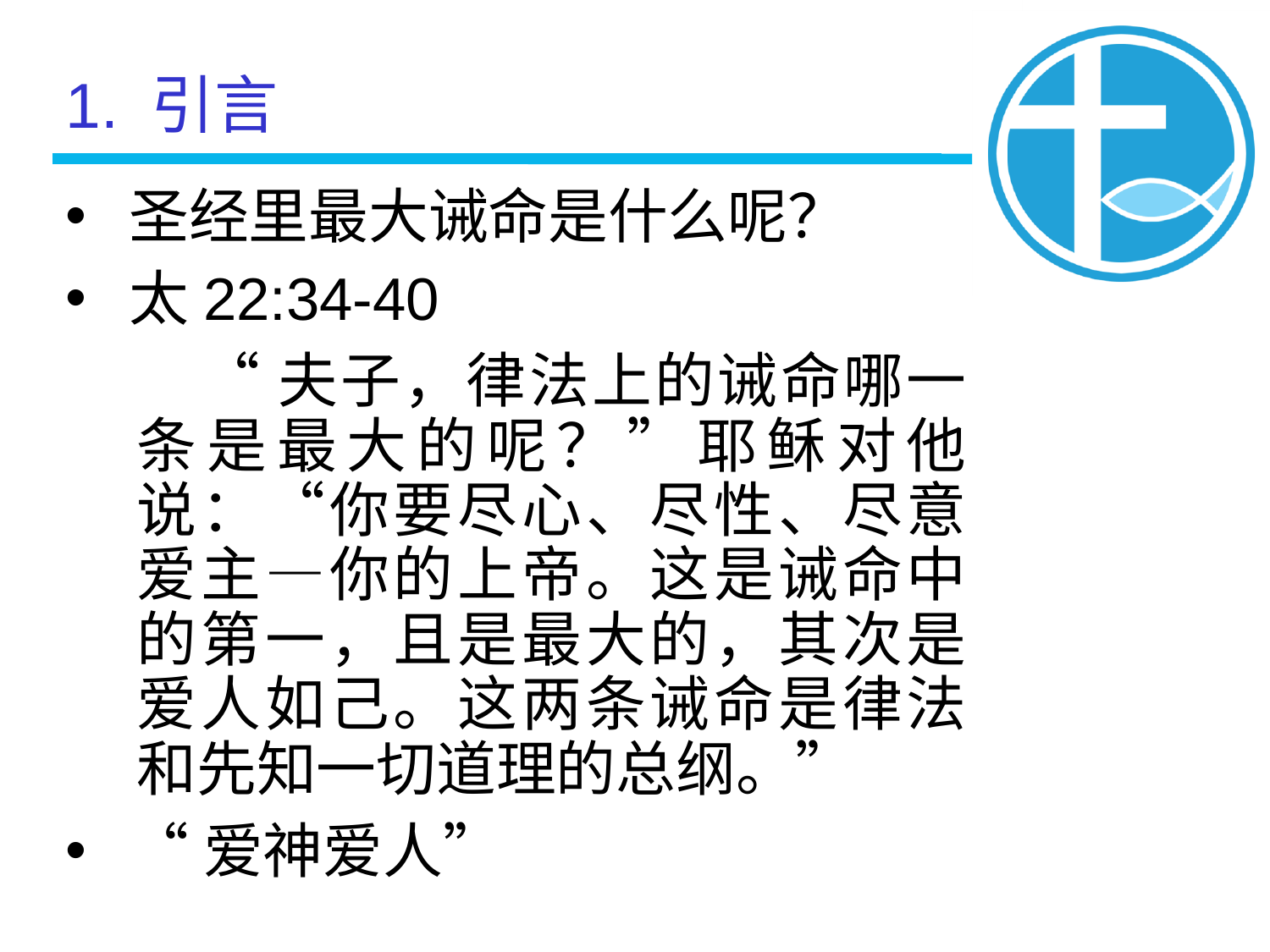

1. 引言
圣经里最大诫命是什么呢？
太22:34-40
“夫子，律法上的诫命哪一条是最大的呢？”耶稣对他说：“你要尽心、尽性、尽意爱主—你的上帝。这是诫命中的第一，且是最大的，其次是爱人如己。这两条诫命是律法和先知一切道理的总纲。”
“爱神爱人”